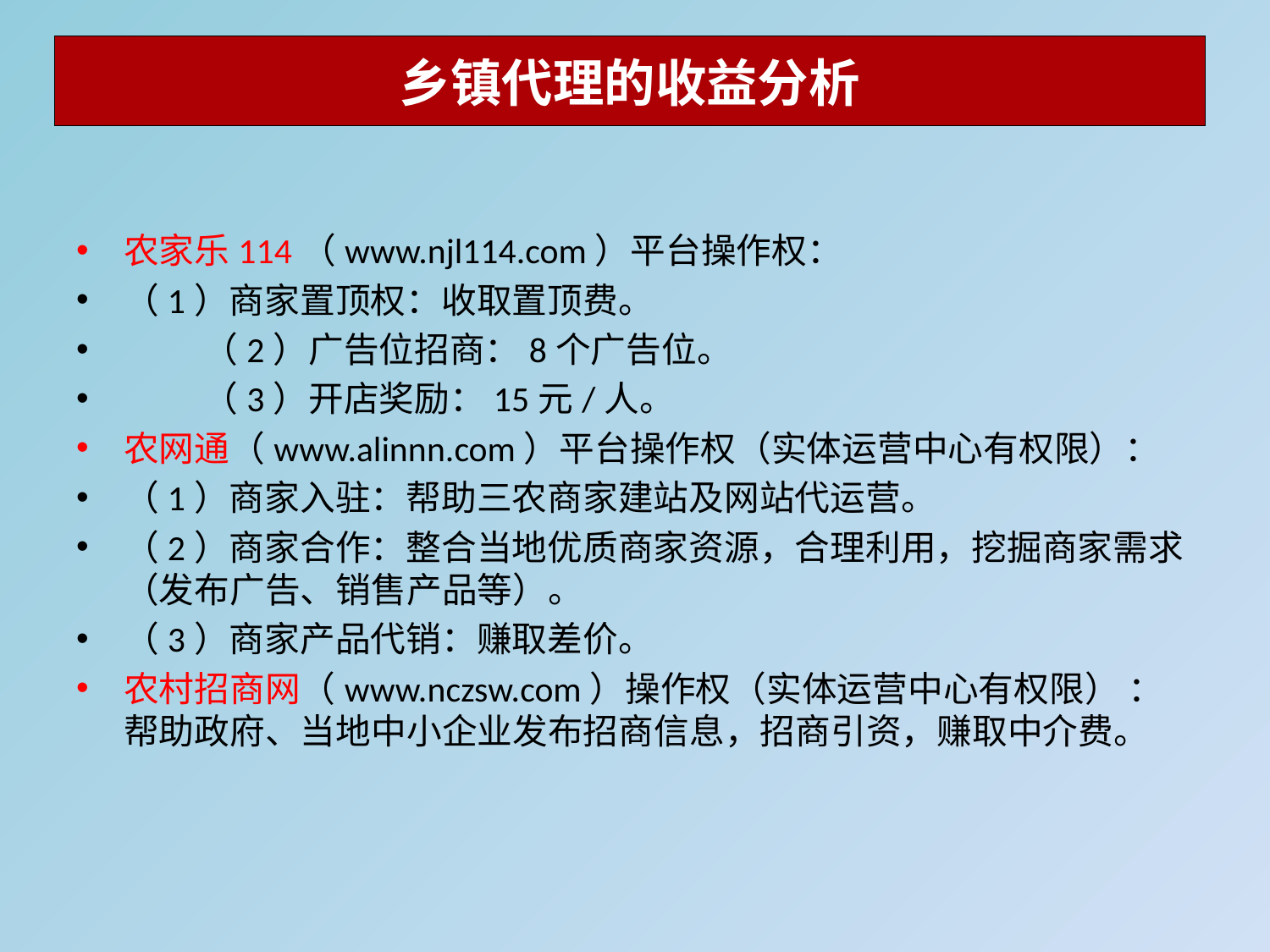

# 乡镇代理的收益分析
农家乐114（www.njl114.com）平台操作权：
（1）商家置顶权：收取置顶费。
         （2）广告位招商：8个广告位。
         （3）开店奖励：15元/人。
农网通（www.alinnn.com）平台操作权（实体运营中心有权限）：
（1）商家入驻：帮助三农商家建站及网站代运营。
（2）商家合作：整合当地优质商家资源，合理利用，挖掘商家需求（发布广告、销售产品等）。
（3）商家产品代销：赚取差价。
农村招商网（www.nczsw.com）操作权（实体运营中心有权限） ：帮助政府、当地中小企业发布招商信息，招商引资，赚取中介费。